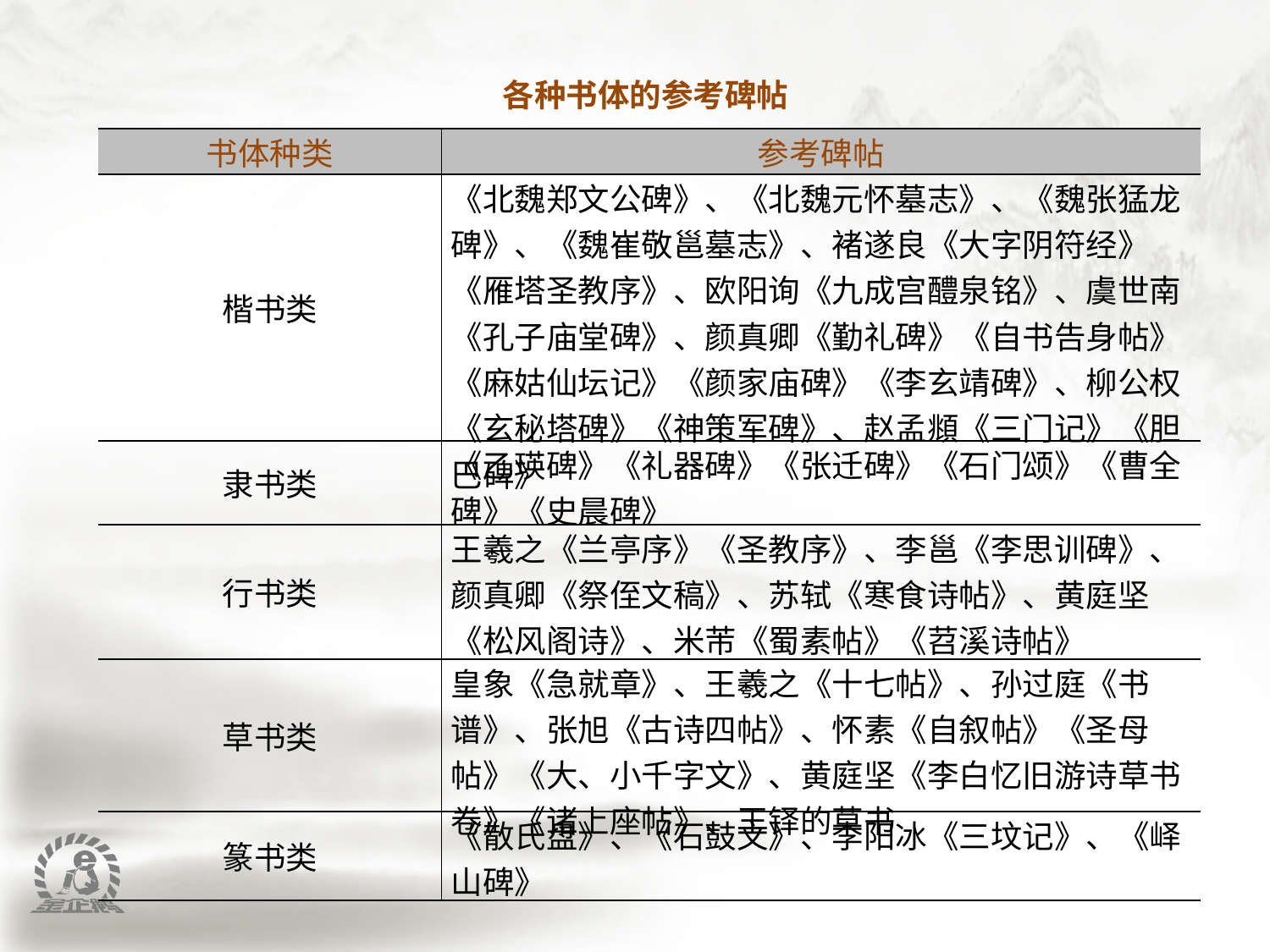

各种书体的参考碑帖
| 书体种类 | 参考碑帖 |
| --- | --- |
| 楷书类 | 《北魏郑文公碑》、《北魏元怀墓志》、《魏张猛龙碑》、《魏崔敬邕墓志》、褚遂良《大字阴符经》《雁塔圣教序》、欧阳询《九成宫醴泉铭》、虞世南《孔子庙堂碑》、颜真卿《勤礼碑》《自书告身帖》《麻姑仙坛记》《颜家庙碑》《李玄靖碑》、柳公权《玄秘塔碑》《神策军碑》、赵孟頫《三门记》《胆巴碑》 |
| 隶书类 | 《乙瑛碑》《礼器碑》《张迁碑》《石门颂》《曹全碑》《史晨碑》 |
| 行书类 | 王羲之《兰亭序》《圣教序》、李邕《李思训碑》、颜真卿《祭侄文稿》、苏轼《寒食诗帖》、黄庭坚《松风阁诗》、米芾《蜀素帖》《苕溪诗帖》 |
| 草书类 | 皇象《急就章》、王羲之《十七帖》、孙过庭《书谱》、张旭《古诗四帖》、怀素《自叙帖》《圣母帖》《大、小千字文》、黄庭坚《李白忆旧游诗草书卷》《诸上座帖》、王铎的草书 |
| 篆书类 | 《散氏盘》、《石鼓文》、李阳冰《三坟记》、《峄山碑》 |